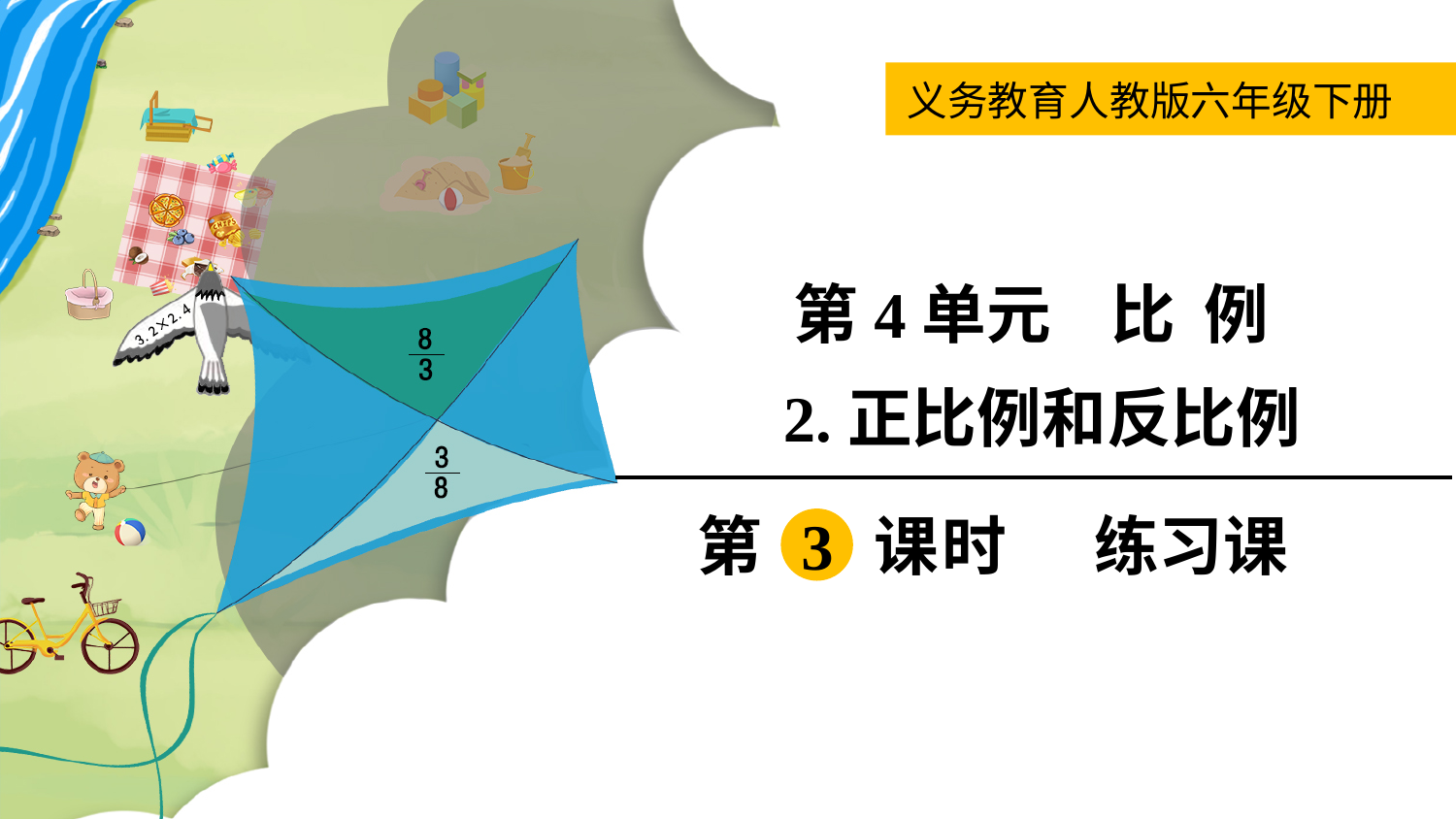

义务教育人教版六年级下册
第4单元    比  例
2.正比例和反比例
第 3 课时
练习课